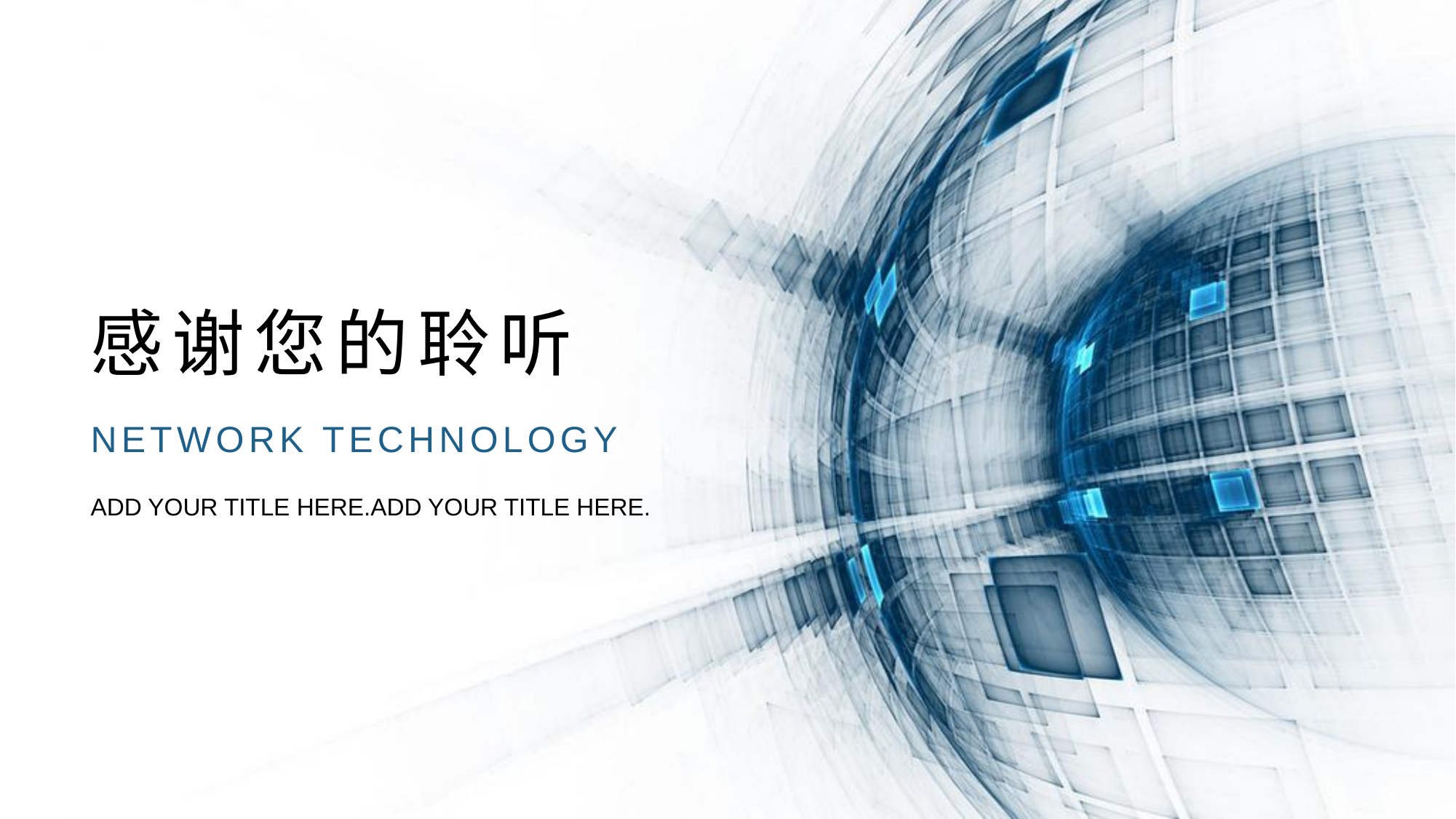

感谢您的聆听
NETWORK TECHNOLOGY
ADD YOUR TITLE HERE.ADD YOUR TITLE HERE.